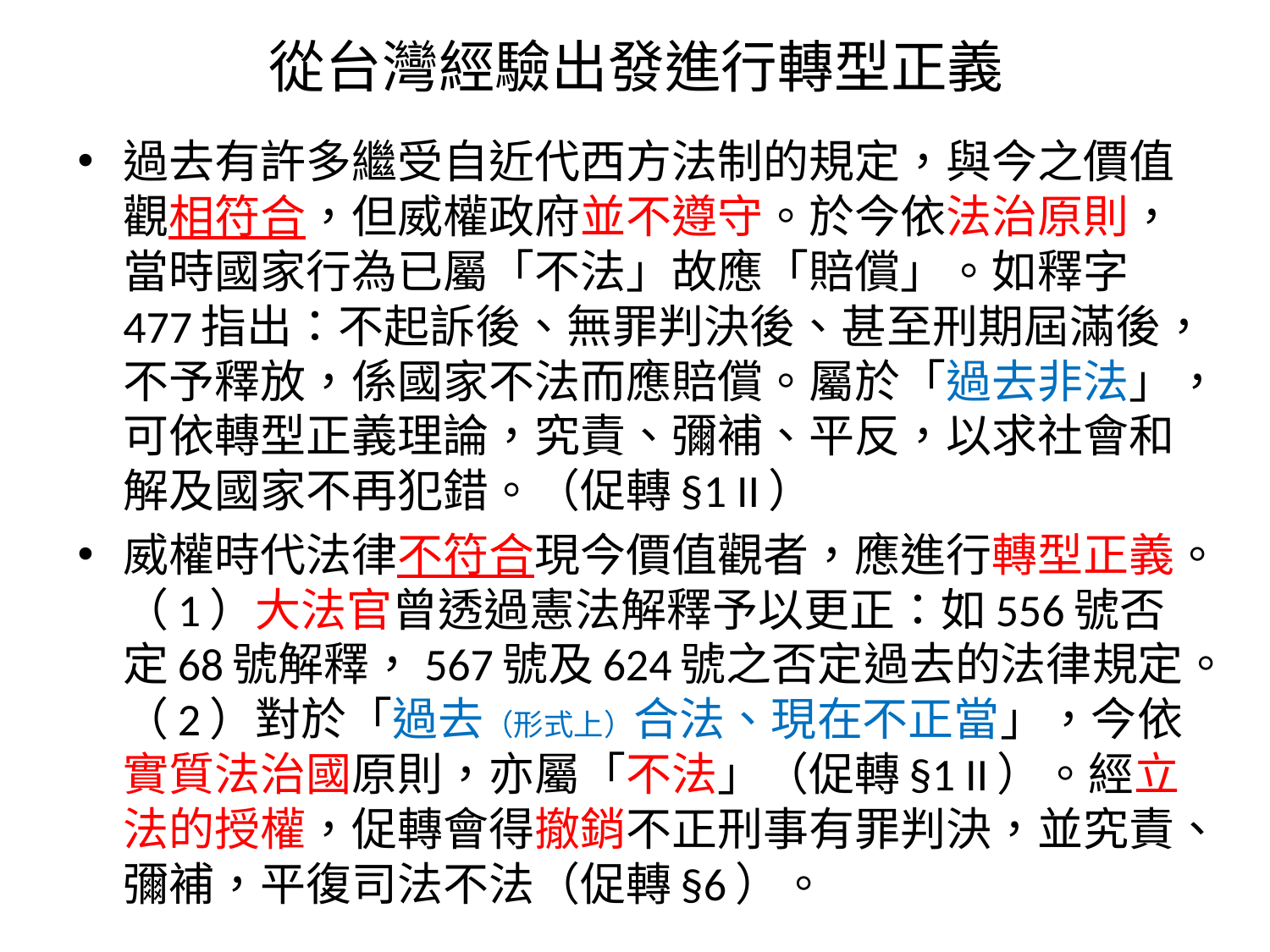

# 從台灣經驗出發進行轉型正義
過去有許多繼受自近代西方法制的規定，與今之價值觀相符合，但威權政府並不遵守。於今依法治原則，當時國家行為已屬「不法」故應「賠償」。如釋字477指出：不起訴後、無罪判決後、甚至刑期屆滿後，不予釋放，係國家不法而應賠償。屬於「過去非法」，可依轉型正義理論，究責、彌補、平反，以求社會和解及國家不再犯錯。（促轉§1 II）
威權時代法律不符合現今價值觀者，應進行轉型正義。（1）大法官曾透過憲法解釋予以更正：如556號否定68號解釋，567號及624號之否定過去的法律規定。（2）對於「過去（形式上）合法、現在不正當」，今依實質法治國原則，亦屬「不法」（促轉§1 II）。經立法的授權，促轉會得撤銷不正刑事有罪判決，並究責、彌補，平復司法不法（促轉§6）。